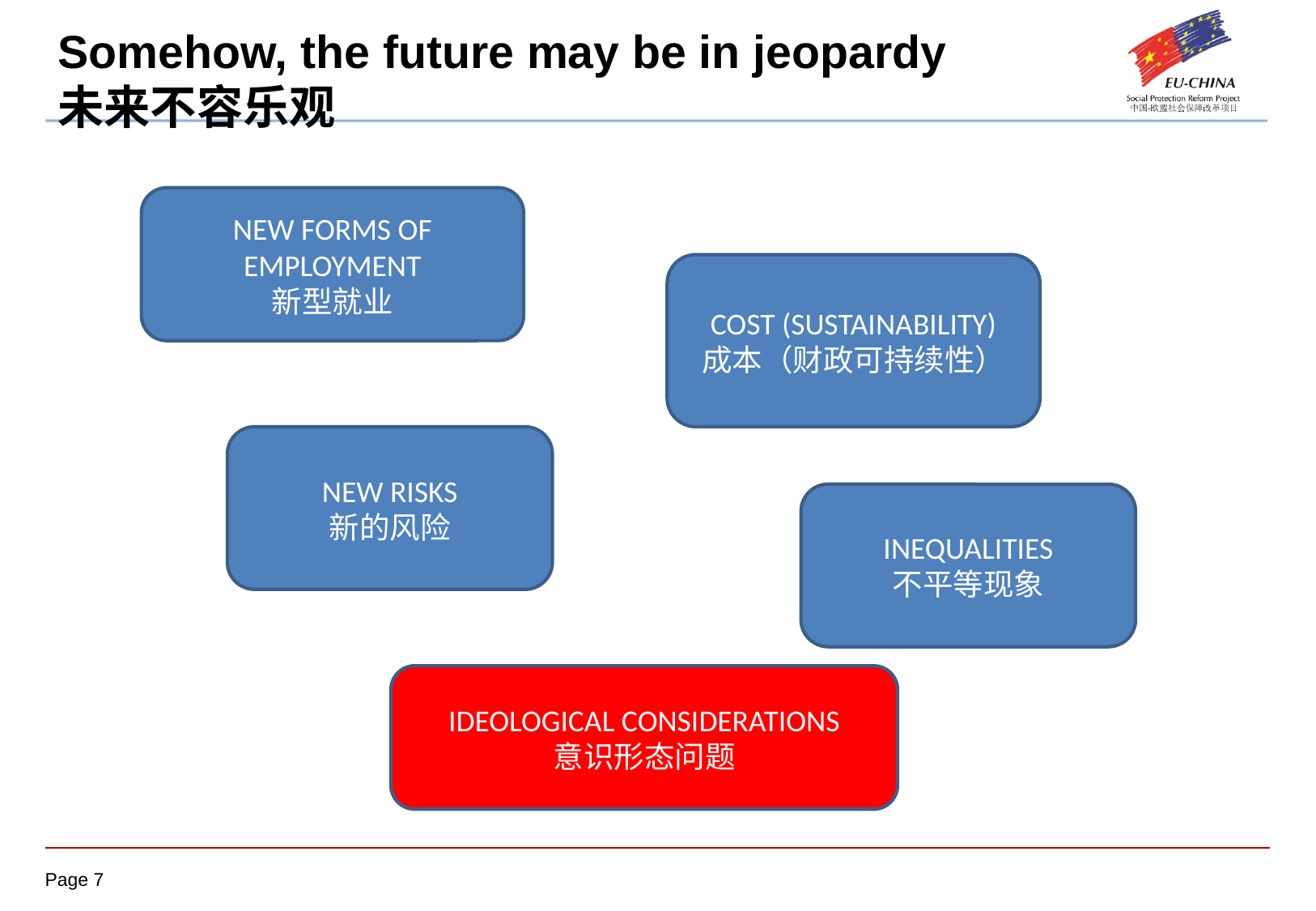

# Somehow, the future may be in jeopardy 未来不容乐观
NEW FORMS OF EMPLOYMENT
新型就业
COST (SUSTAINABILITY)
成本（财政可持续性）
NEW RISKS
新的风险
INEQUALITIES
不平等现象
IDEOLOGICAL CONSIDERATIONS
意识形态问题